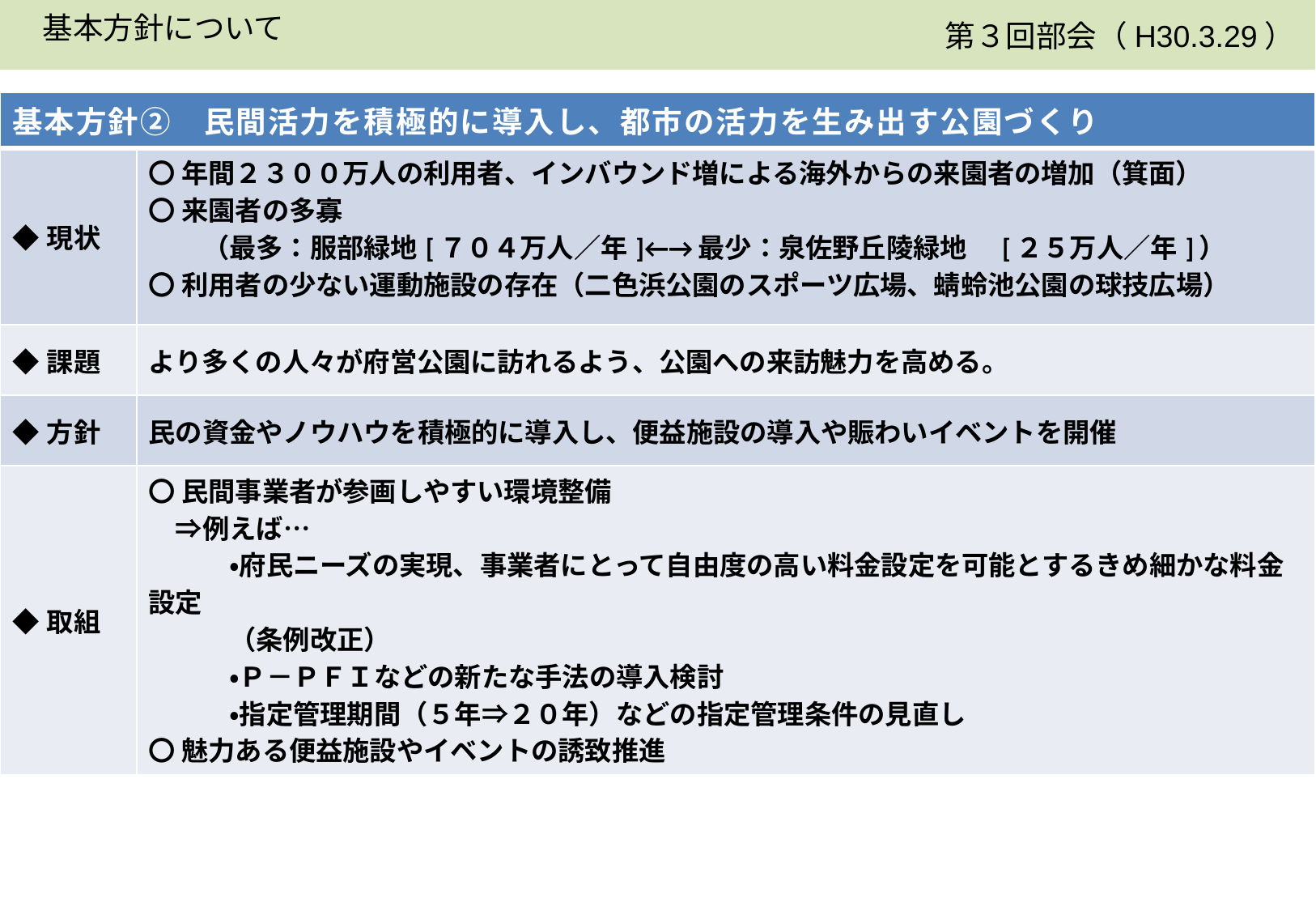

第３回部会（H30.3.29）
　基本方針について
| 基本方針②　民間活力を積極的に導入し、都市の活力を生み出す公園づくり |  |
| --- | --- |
| ◆現状 | 〇 年間２３００万人の利用者、インバウンド増による海外からの来園者の増加（箕面） 〇 来園者の多寡 　　（最多：服部緑地[７０４万人／年]←→最少：泉佐野丘陵緑地　[２５万人／年]） 〇 利用者の少ない運動施設の存在（二色浜公園のスポーツ広場、蜻蛉池公園の球技広場） |
| ◆課題 | より多くの人々が府営公園に訪れるよう、公園への来訪魅力を高める。 |
| ◆方針 | 民の資金やノウハウを積極的に導入し、便益施設の導入や賑わいイベントを開催 |
| ◆取組 | 〇 民間事業者が参画しやすい環境整備 　⇒例えば…　 　　　・府民ニーズの実現、事業者にとって自由度の高い料金設定を可能とするきめ細かな料金設定 　　　（条例改正） 　　　・Ｐ－ＰＦＩなどの新たな手法の導入検討 　　　・指定管理期間（５年⇒２０年）などの指定管理条件の見直し 〇 魅力ある便益施設やイベントの誘致推進 |